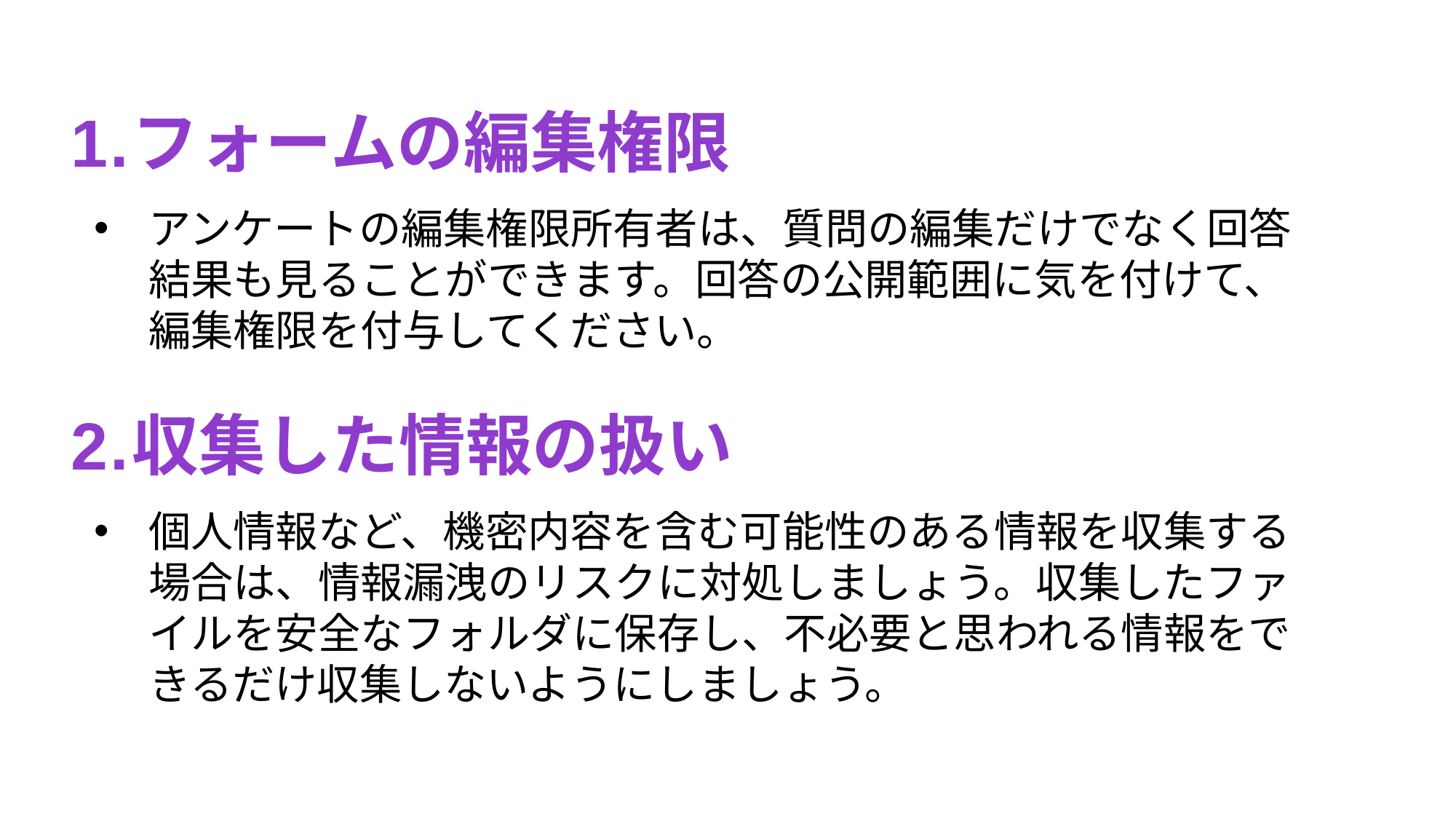

フォームの編集権限

収集した情報の扱い

アンケートの編集権限所有者は、質問の編集だけでなく回答結果も見ることができます。回答の公開範囲に気を付けて、編集権限を付与してください。
個人情報など、機密内容を含む可能性のある情報を収集する場合は、情報漏洩のリスクに対処しましょう。収集したファイルを安全なフォルダに保存し、不必要と思われる情報をできるだけ収集しないようにしましょう。